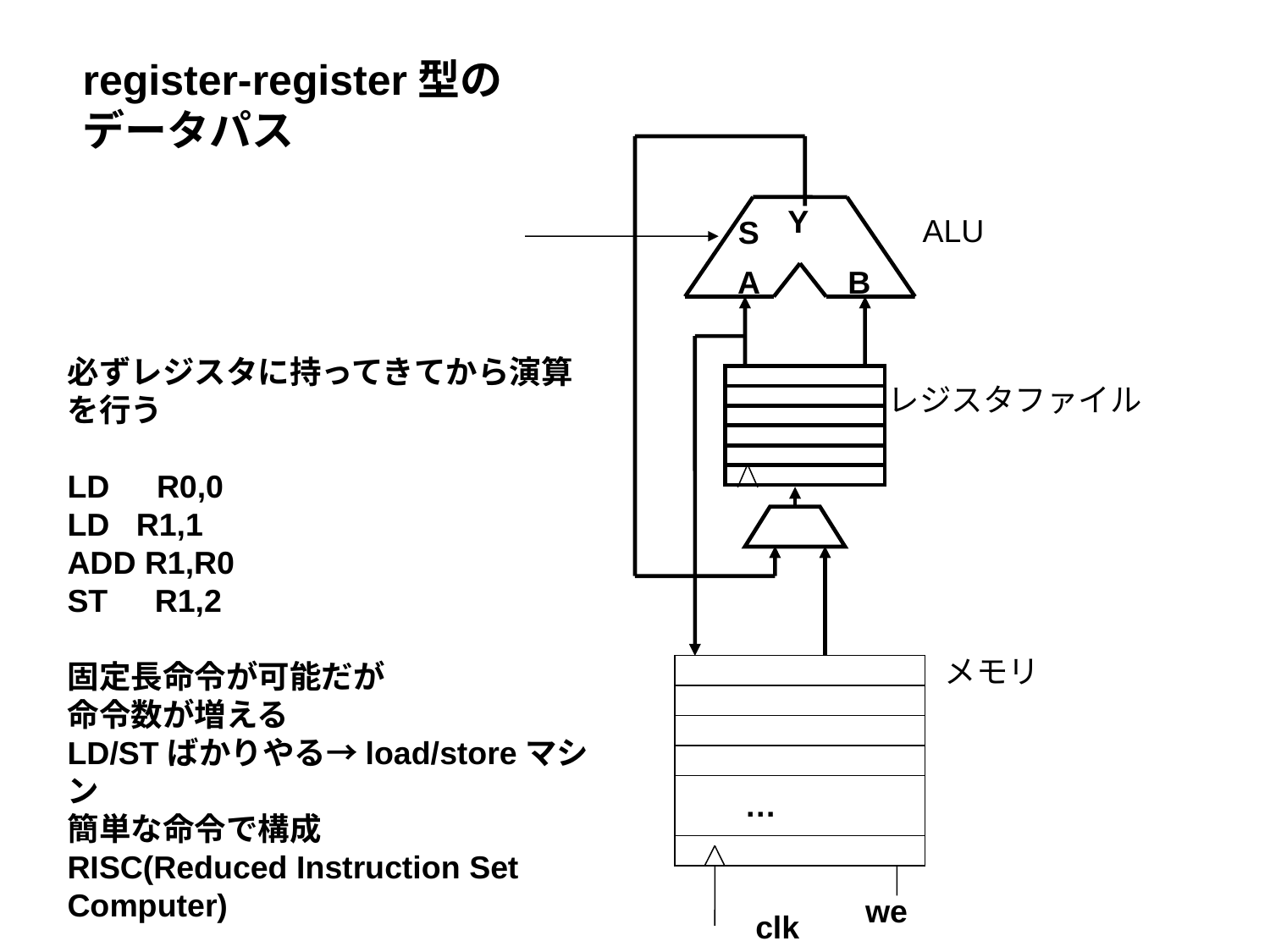

register-register型の
データパス

Y

ALU
S

A
B

必ずレジスタに持ってきてから演算を行う

LD　R0,0
LD   R1,1
ADD R1,R0
ST　R1,2

固定長命令が可能だが
命令数が増える
LD/STばかりやる→load/storeマシン
簡単な命令で構成
RISC(Reduced Instruction Set Computer)

レジスタファイル

メモリ

…

we
clk